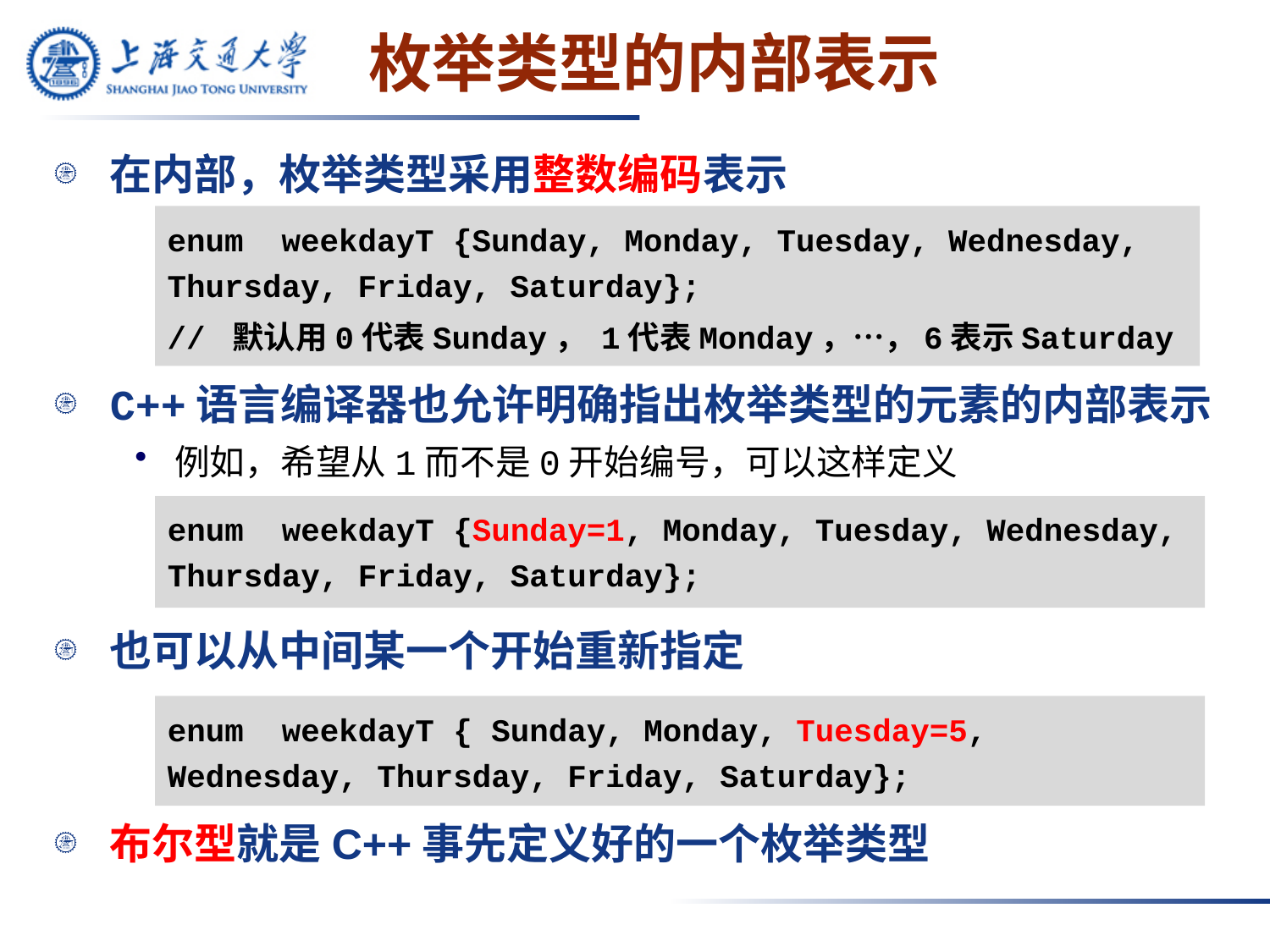

# 枚举类型的内部表示
在内部，枚举类型采用整数编码表示

C++语言编译器也允许明确指出枚举类型的元素的内部表示
例如，希望从1而不是0开始编号，可以这样定义

也可以从中间某一个开始重新指定

布尔型就是C++事先定义好的一个枚举类型
enum  weekdayT {Sunday, Monday, Tuesday, Wednesday, Thursday, Friday, Saturday};
// 默认用0代表Sunday， 1代表Monday，…，6表示Saturday
enum  weekdayT {Sunday=1, Monday, Tuesday, Wednesday, Thursday, Friday, Saturday};
enum  weekdayT { Sunday, Monday, Tuesday=5, Wednesday, Thursday, Friday, Saturday};